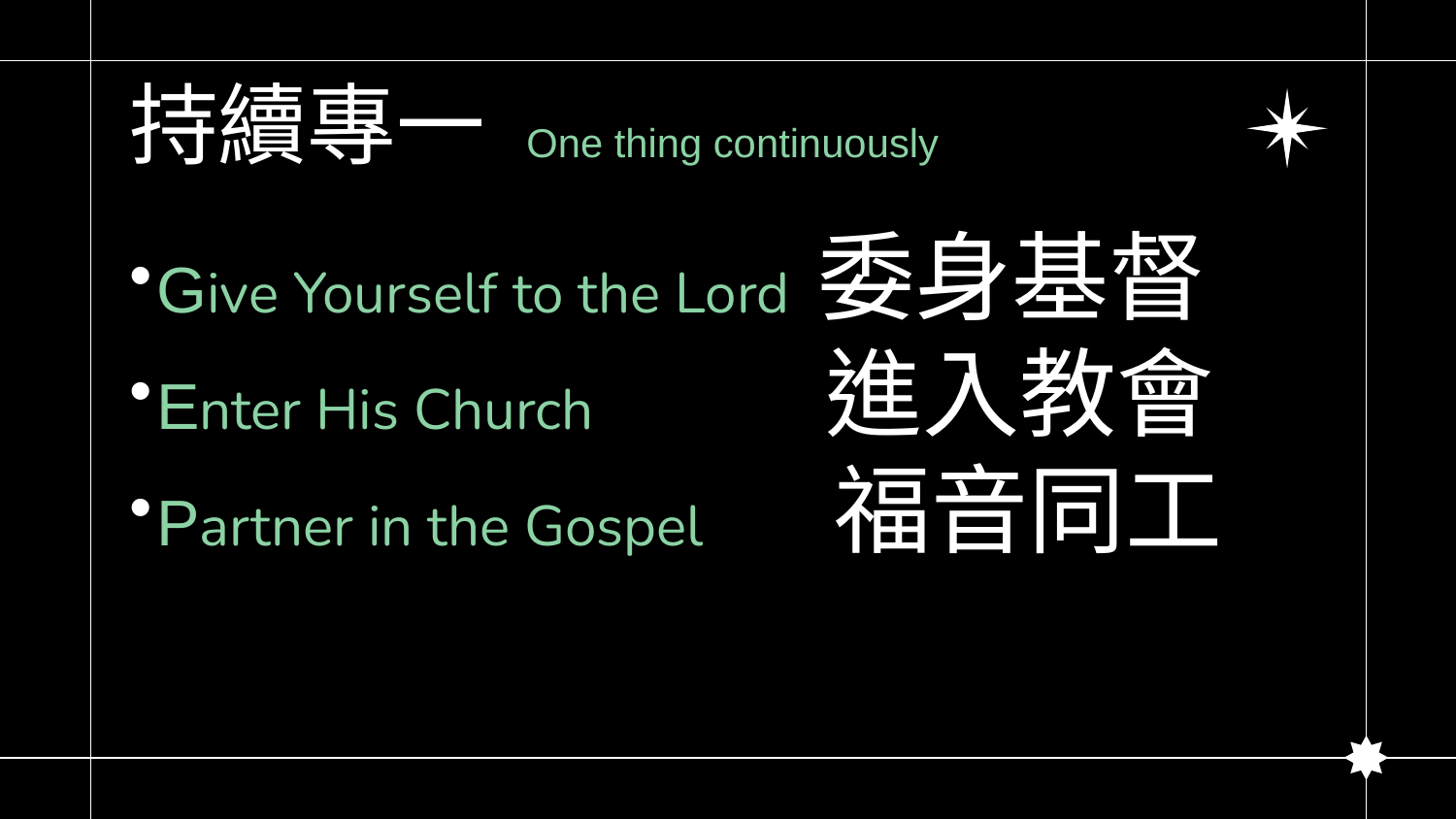

# 持續專一 One thing continuously

Give Yourself to the Lord 委身基督
Enter His Church               進入教會
Partner in the Gospel        福音同工